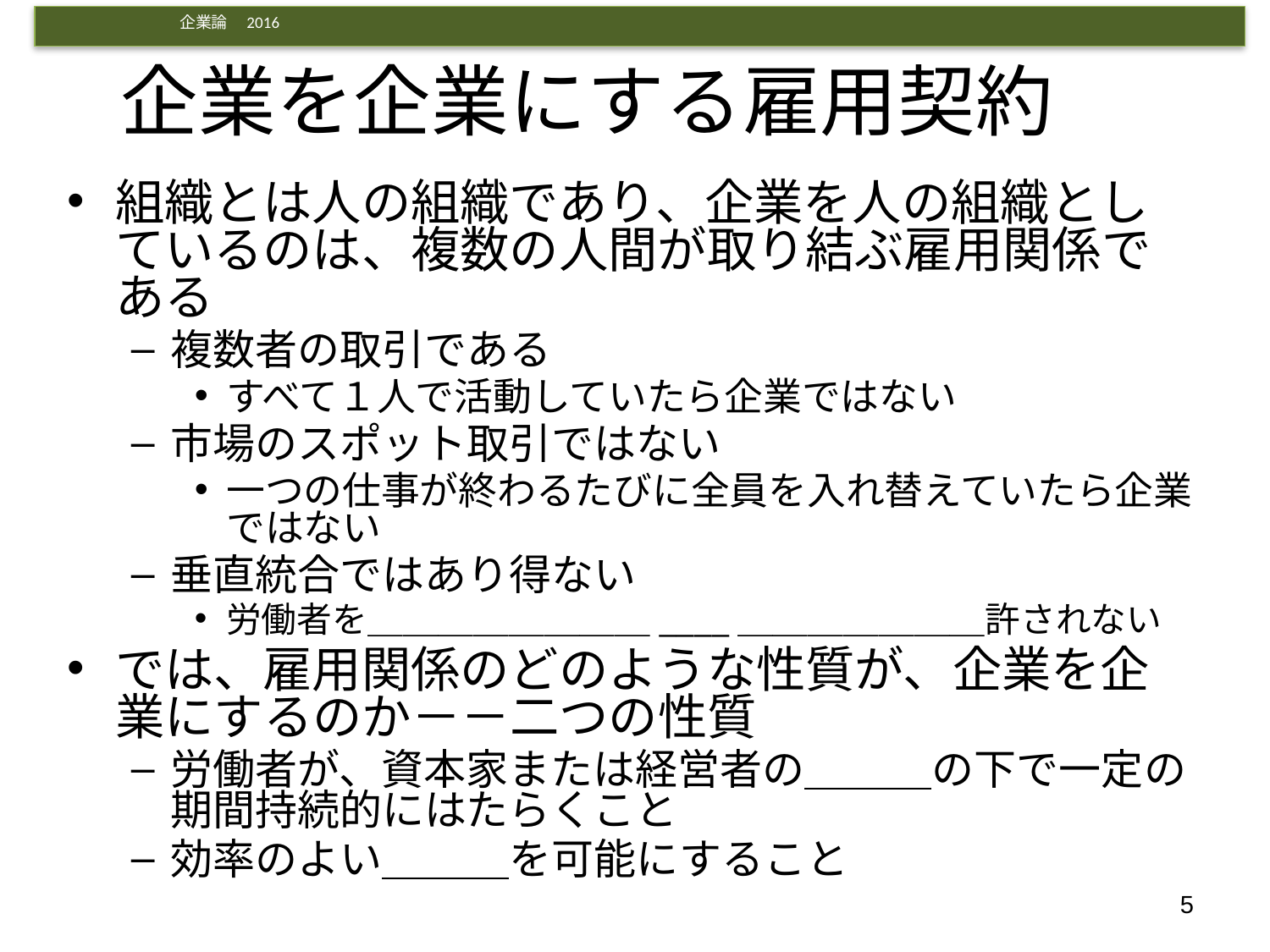

# 企業を企業にする雇用契約
組織とは人の組織であり、企業を人の組織としているのは、複数の人間が取り結ぶ雇用関係である
複数者の取引である
すべて１人で活動していたら企業ではない
市場のスポット取引ではない
一つの仕事が終わるたびに全員を入れ替えていたら企業ではない
垂直統合ではあり得ない
労働者を＿＿＿＿＿＿＿＿____＿＿＿＿＿＿＿許されない
では、雇用関係のどのような性質が、企業を企業にするのか－－二つの性質
労働者が、資本家または経営者の＿＿＿の下で一定の期間持続的にはたらくこと
効率のよい＿＿＿を可能にすること

5